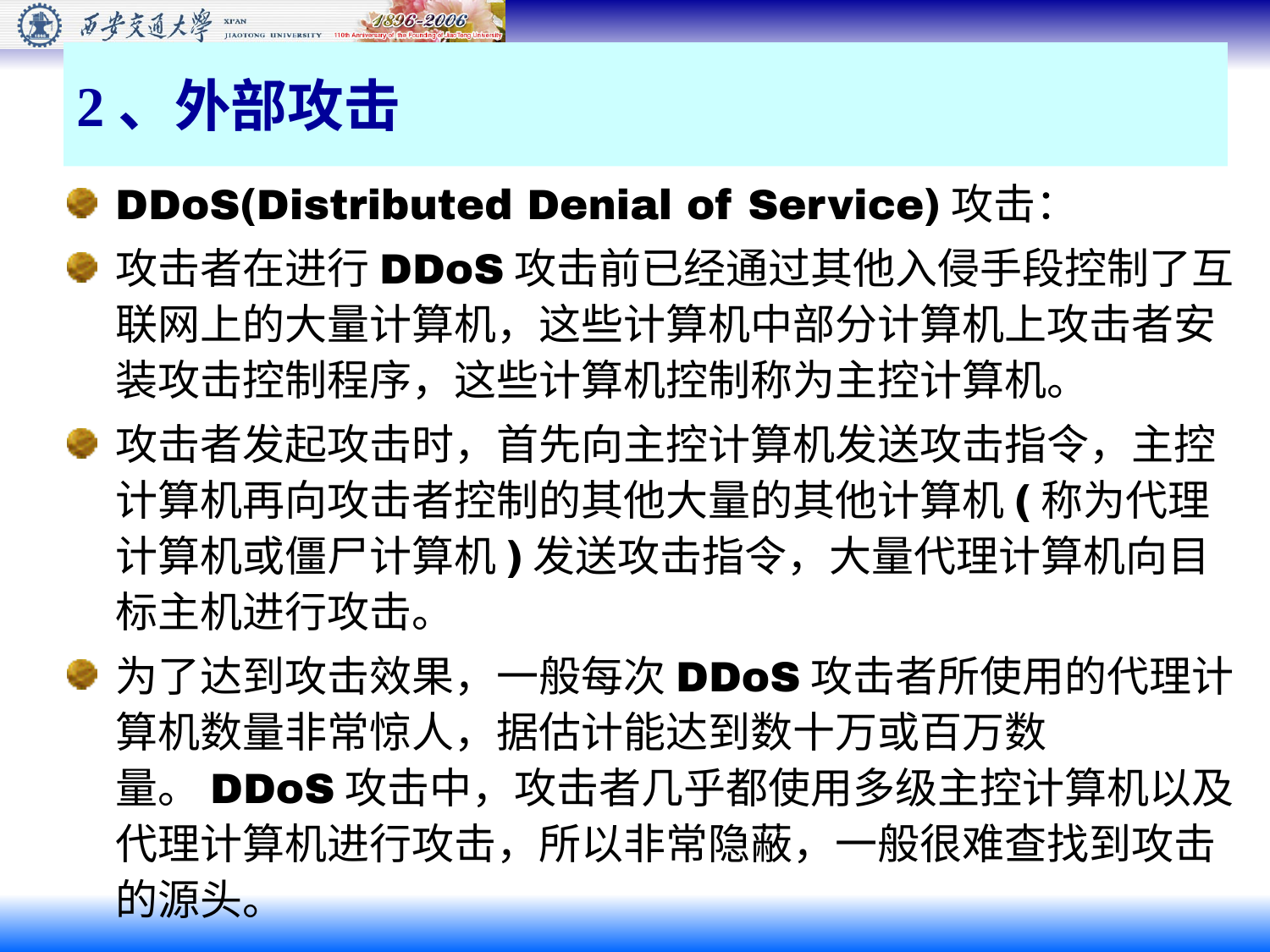

# 2、外部攻击
DDoS(Distributed Denial of Service)攻击：
攻击者在进行DDoS攻击前已经通过其他入侵手段控制了互联网上的大量计算机，这些计算机中部分计算机上攻击者安装攻击控制程序，这些计算机控制称为主控计算机。
攻击者发起攻击时，首先向主控计算机发送攻击指令，主控计算机再向攻击者控制的其他大量的其他计算机(称为代理计算机或僵尸计算机)发送攻击指令，大量代理计算机向目标主机进行攻击。
为了达到攻击效果，一般每次DDoS攻击者所使用的代理计算机数量非常惊人，据估计能达到数十万或百万数量。DDoS攻击中，攻击者几乎都使用多级主控计算机以及代理计算机进行攻击，所以非常隐蔽，一般很难查找到攻击的源头。
10